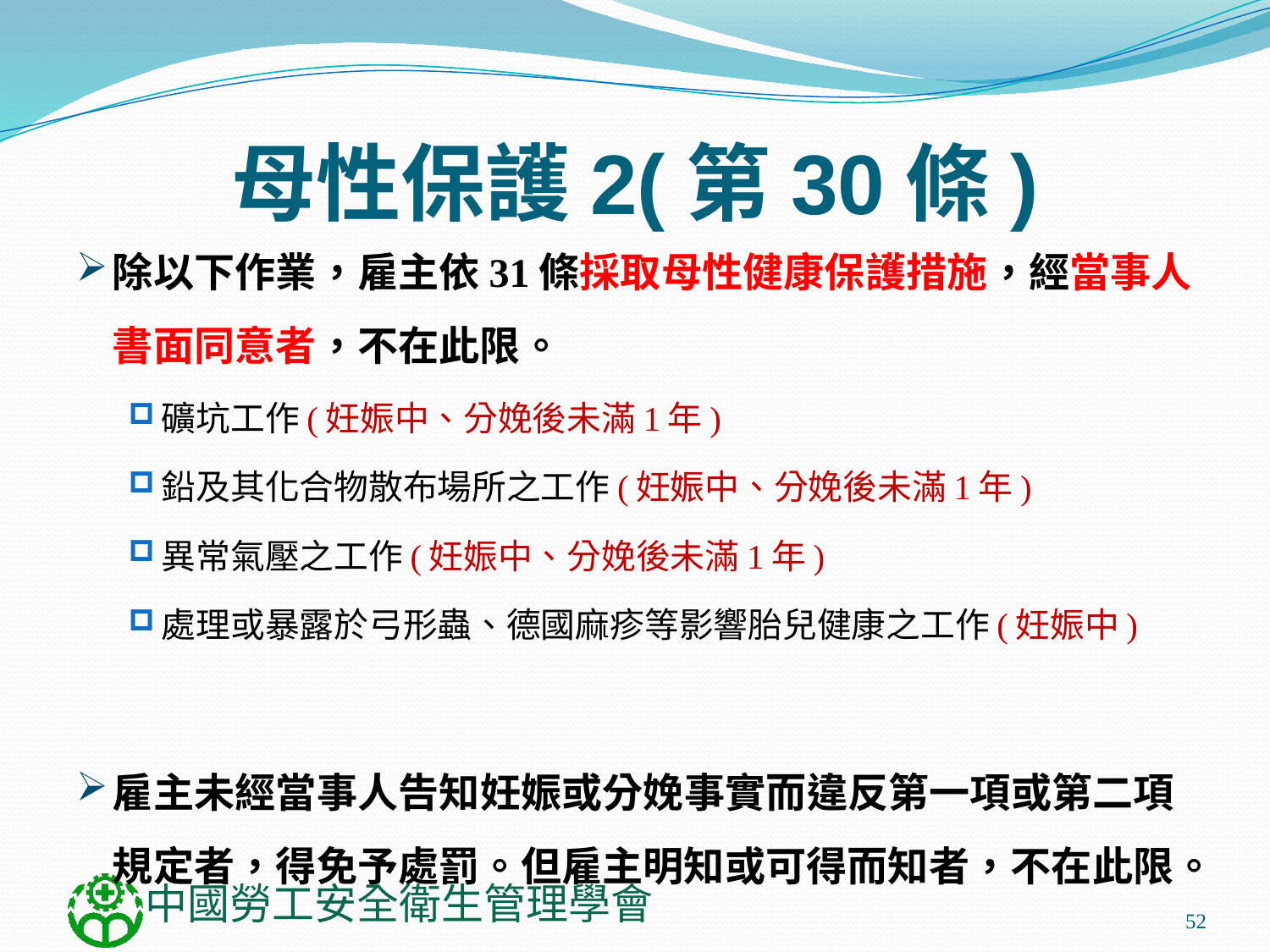

# 母性保護2(第30條)
除以下作業，雇主依31條採取母性健康保護措施，經當事人書面同意者，不在此限。
礦坑工作(妊娠中、分娩後未滿1年)
鉛及其化合物散布場所之工作(妊娠中、分娩後未滿1年)
異常氣壓之工作(妊娠中、分娩後未滿1年)
處理或暴露於弓形蟲、德國麻疹等影響胎兒健康之工作(妊娠中)

雇主未經當事人告知妊娠或分娩事實而違反第一項或第二項規定者，得免予處罰。但雇主明知或可得而知者，不在此限。
52